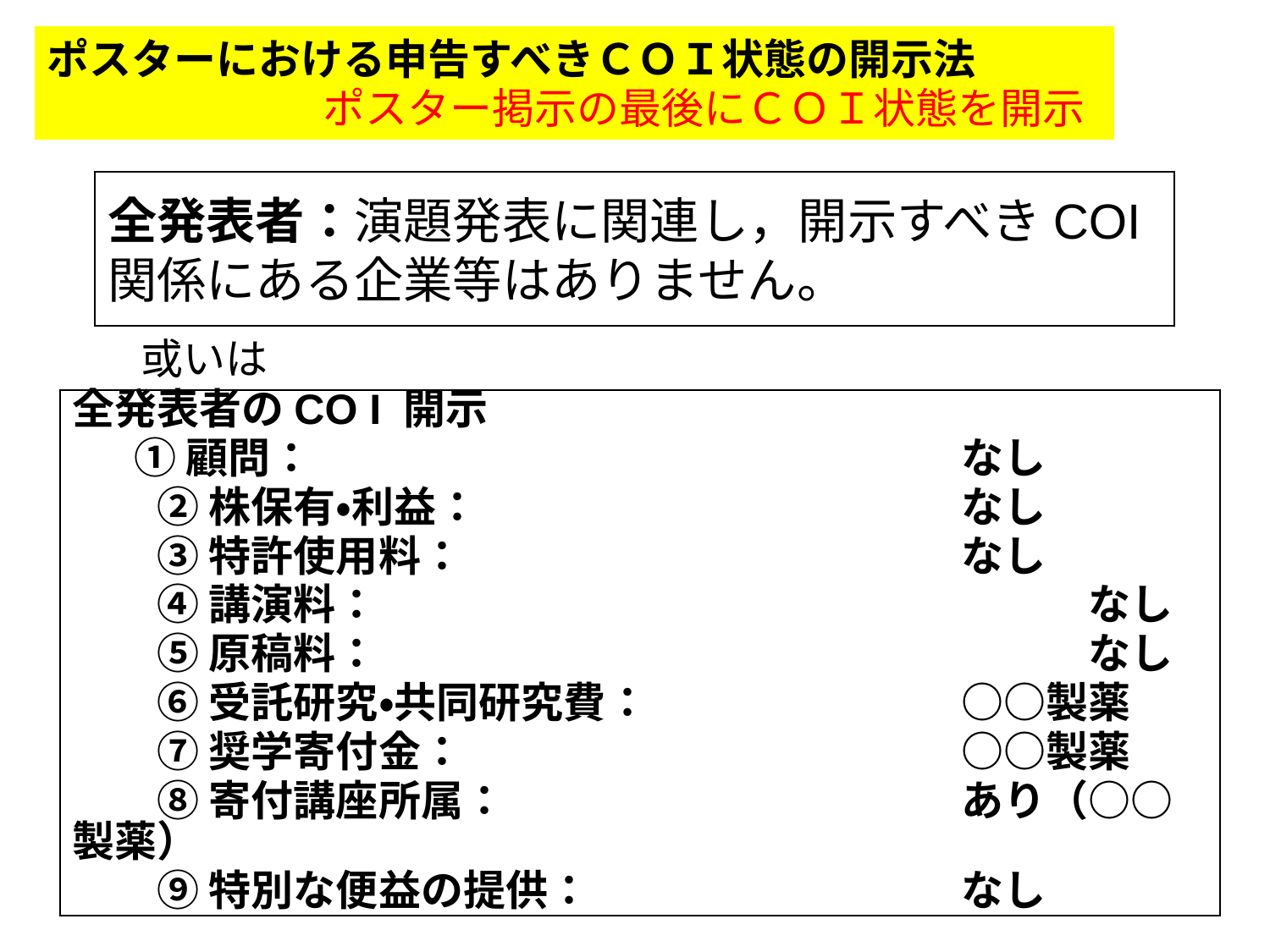

ポスターにおける申告すべきＣＯＩ状態の開示法
ポスター掲示の最後にＣＯＩ状態を開示
# 全発表者：演題発表に関連し，開示すべきCOI 関係にある企業等はありません。
或いは
全発表者のCO I 開示
　  ① 顧問：　　　　　　　　　　　　		なし
　　② 株保有・利益：　　　　　　　		なし
　　③ 特許使用料：　　　　　　　　		なし
　　④ 講演料：　　　　　　　　　　　		なし
　　⑤ 原稿料：　　　　　　　　　　　		なし
　　⑥ 受託研究・共同研究費：　　		○○製薬
　　⑦ 奨学寄付金：　 　　　　　　		○○製薬
　　⑧ 寄付講座所属：　　　　　　		あり（○○製薬）
　　⑨ 特別な便益の提供：　　　　		なし